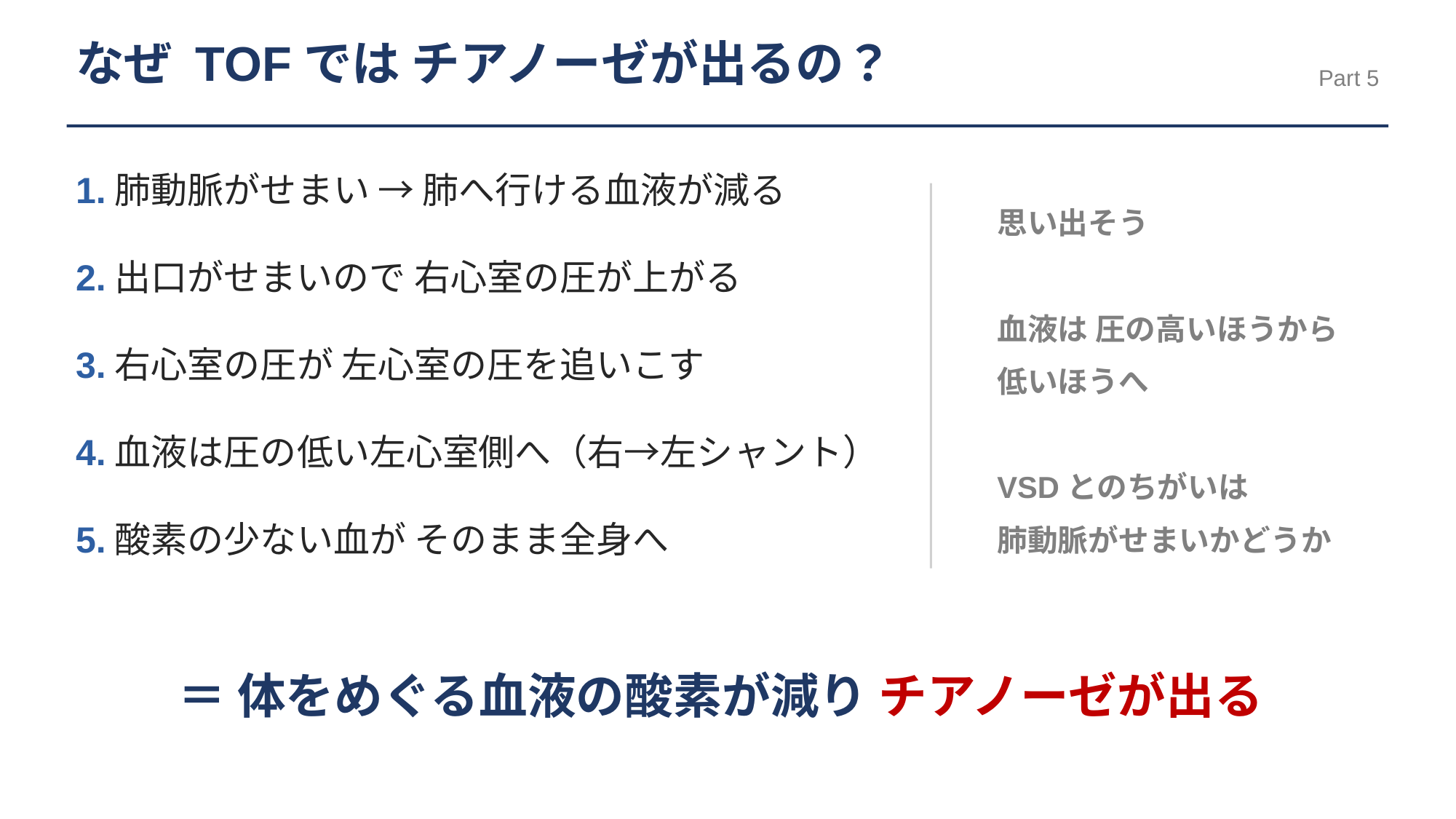

なぜ TOFでは チアノーゼが出るの？
Part 5

1.肺動脈がせまい → 肺へ行ける血液が減る
2.出口がせまいので 右心室の圧が上がる
3.右心室の圧が 左心室の圧を追いこす
4.血液は圧の低い左心室側へ（右→左シャント）
5.酸素の少ない血が そのまま全身へ

思い出そう

血液は 圧の高いほうから
低いほうへ

VSDとのちがいは
肺動脈がせまいかどうか

＝ 体をめぐる血液の酸素が減り チアノーゼが出る